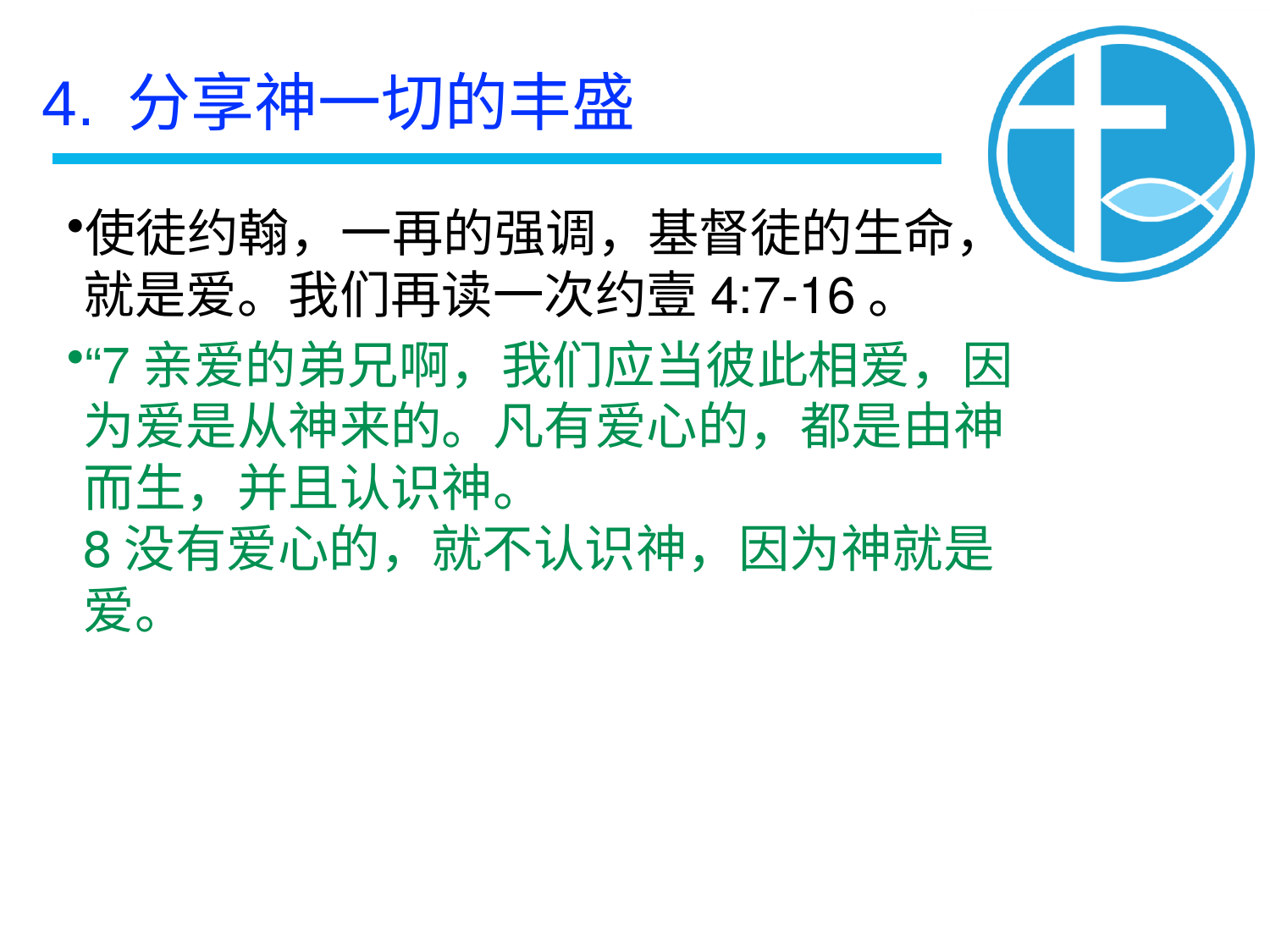

4. 分享神一切的丰盛
使徒约翰，一再的强调，基督徒的生命，就是爱。我们再读一次约壹4:7-16。
“7亲爱的弟兄啊，我们应当彼此相爱，因为爱是从神来的。凡有爱心的，都是由神而生，并且认识神。
8没有爱心的，就不认识神，因为神就是爱。